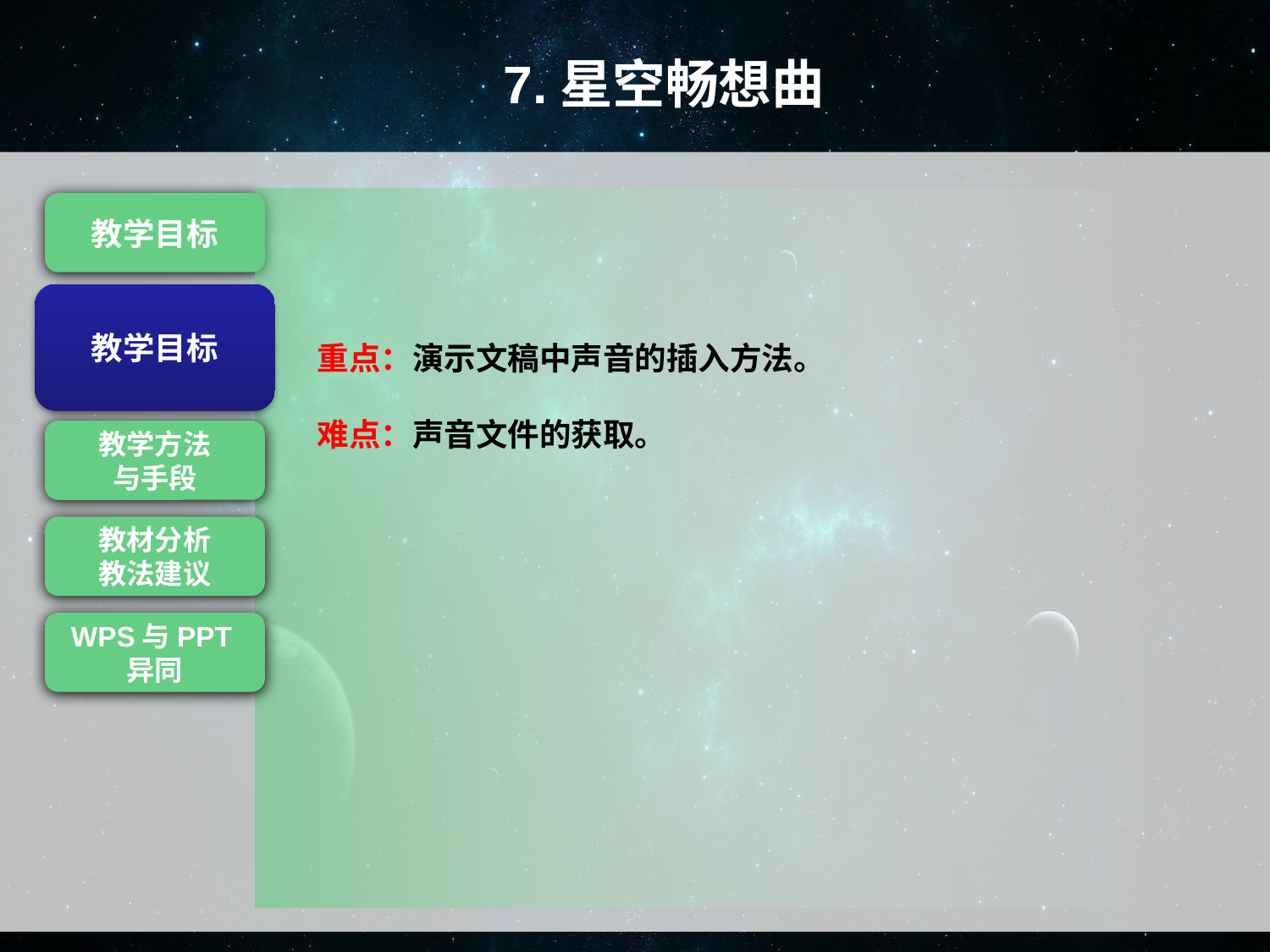

7.星空畅想曲

重点：演示文稿中声音的插入方法。

难点：声音文件的获取。
教学目标
教学目标
教学重难点
教学方法
与手段
教材分析
教法建议
WPS与PPT异同